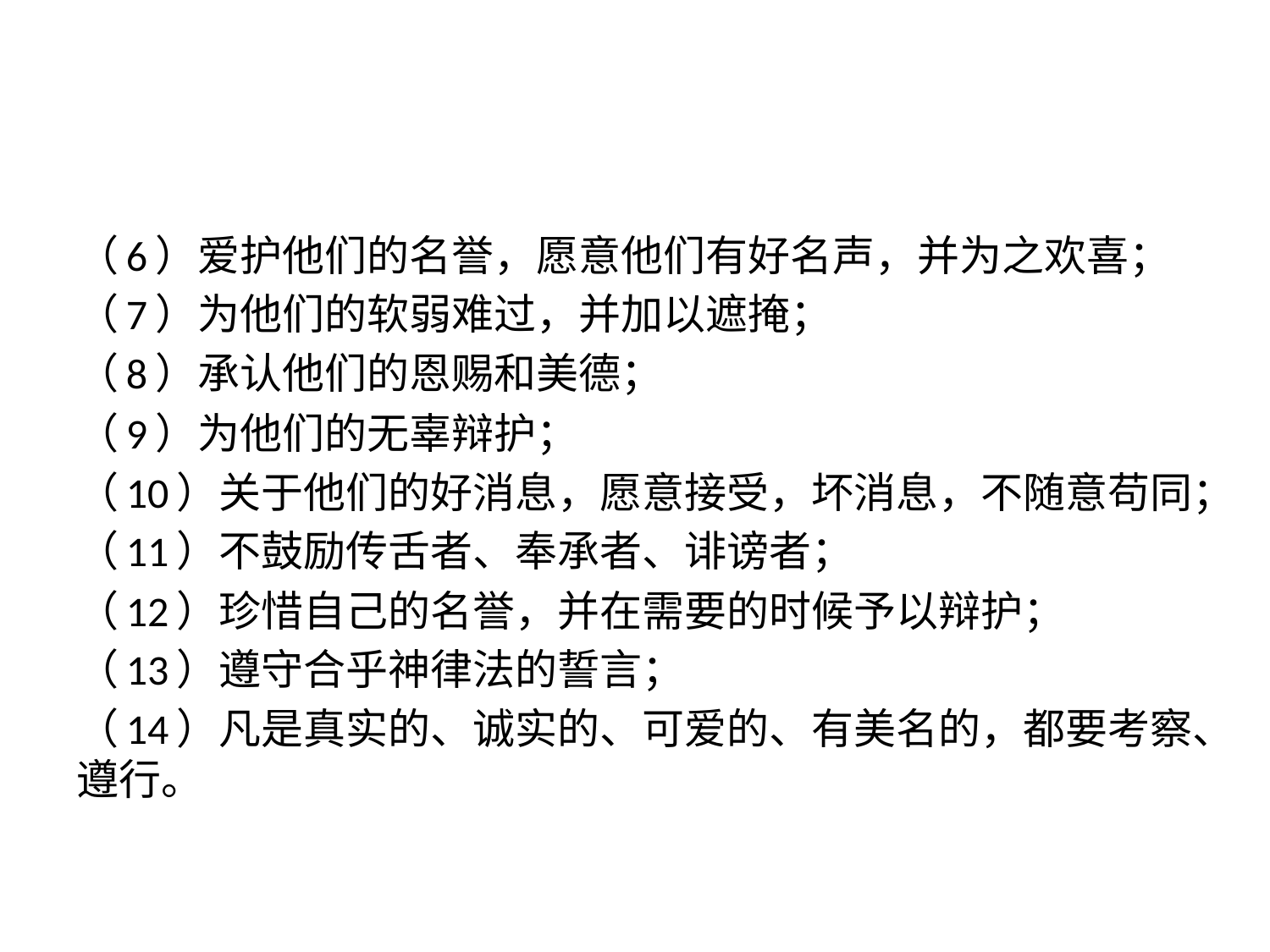

#
（6）爱护他们的名誉，愿意他们有好名声，并为之欢喜；
（7）为他们的软弱难过，并加以遮掩；
（8）承认他们的恩赐和美德；
（9）为他们的无辜辩护；
（10）关于他们的好消息，愿意接受，坏消息，不随意苟同；
（11）不鼓励传舌者、奉承者、诽谤者；
（12）珍惜自己的名誉，并在需要的时候予以辩护；
（13）遵守合乎神律法的誓言；
（14）凡是真实的、诚实的、可爱的、有美名的，都要考察、遵行。